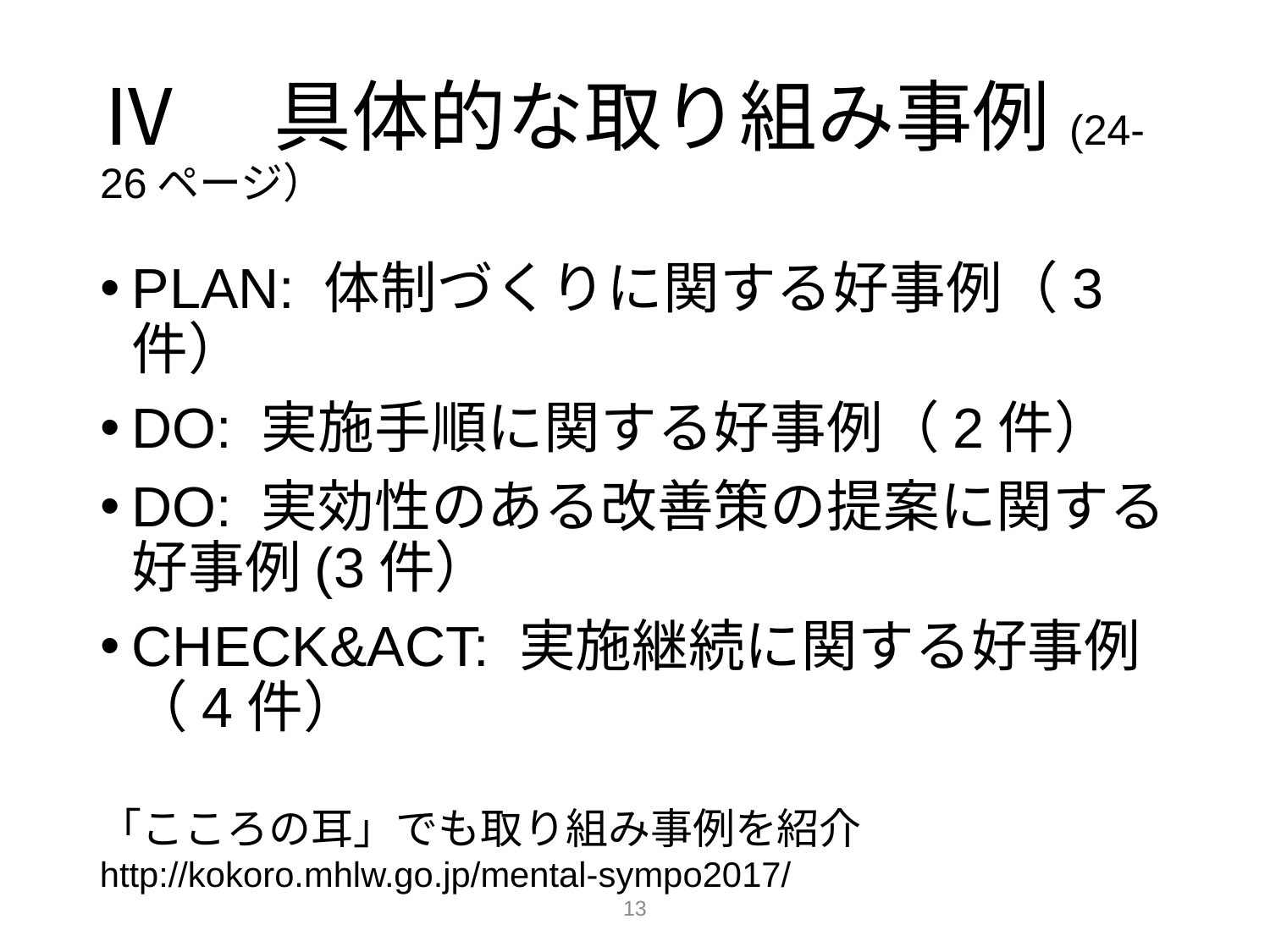

# Ⅳ　具体的な取り組み事例(24-26ページ）
PLAN: 体制づくりに関する好事例（3件）
DO: 実施手順に関する好事例（2件）
DO: 実効性のある改善策の提案に関する好事例(3件）
CHECK&ACT: 実施継続に関する好事例（4件）

「こころの耳」でも取り組み事例を紹介
http://kokoro.mhlw.go.jp/mental-sympo2017/
13